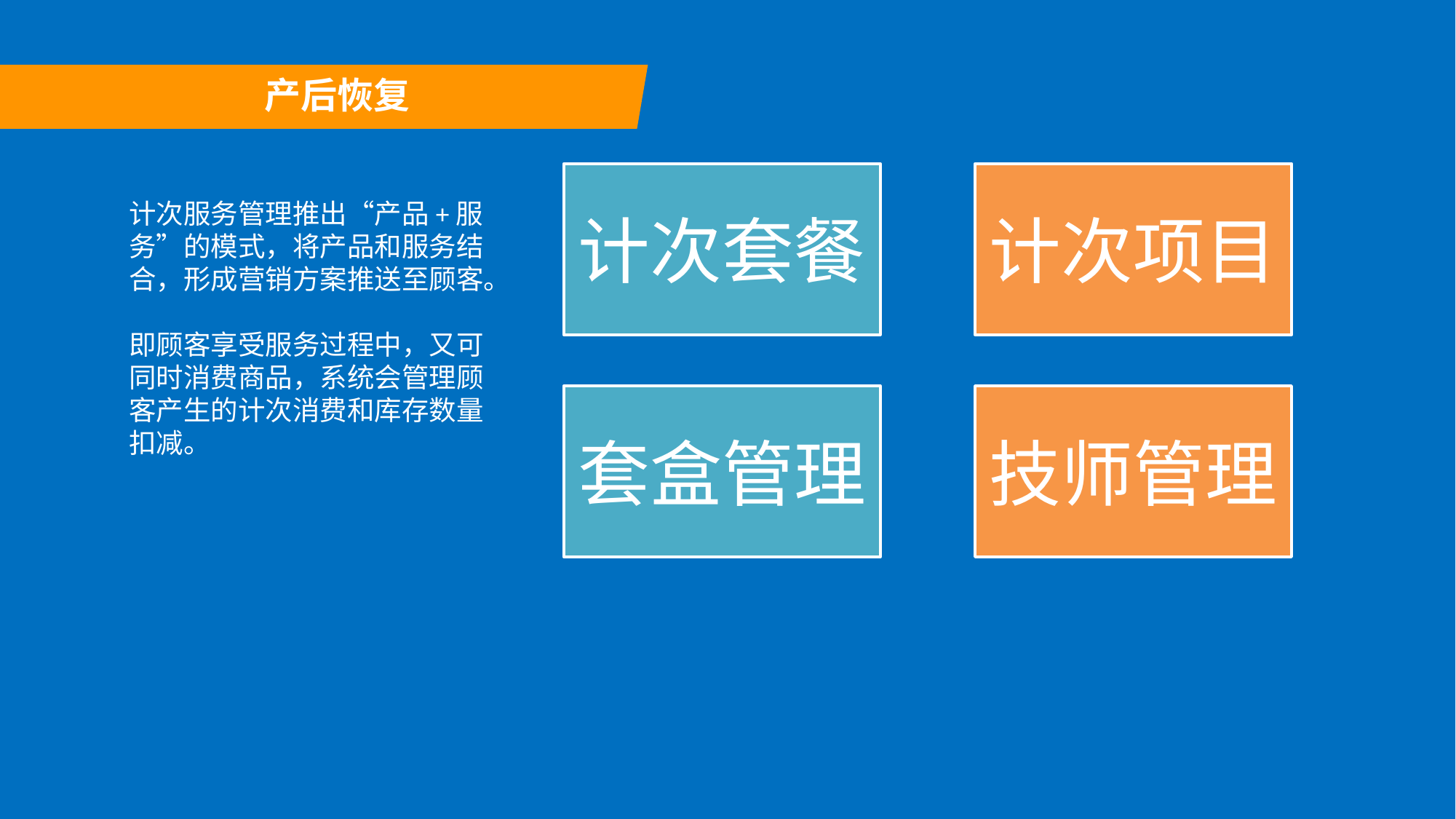

产后恢复
计次套餐
计次项目
套盒管理
技师管理
计次服务管理推出“产品+服务”的模式，将产品和服务结合，形成营销方案推送至顾客。

即顾客享受服务过程中，又可同时消费商品，系统会管理顾客产生的计次消费和库存数量扣减。